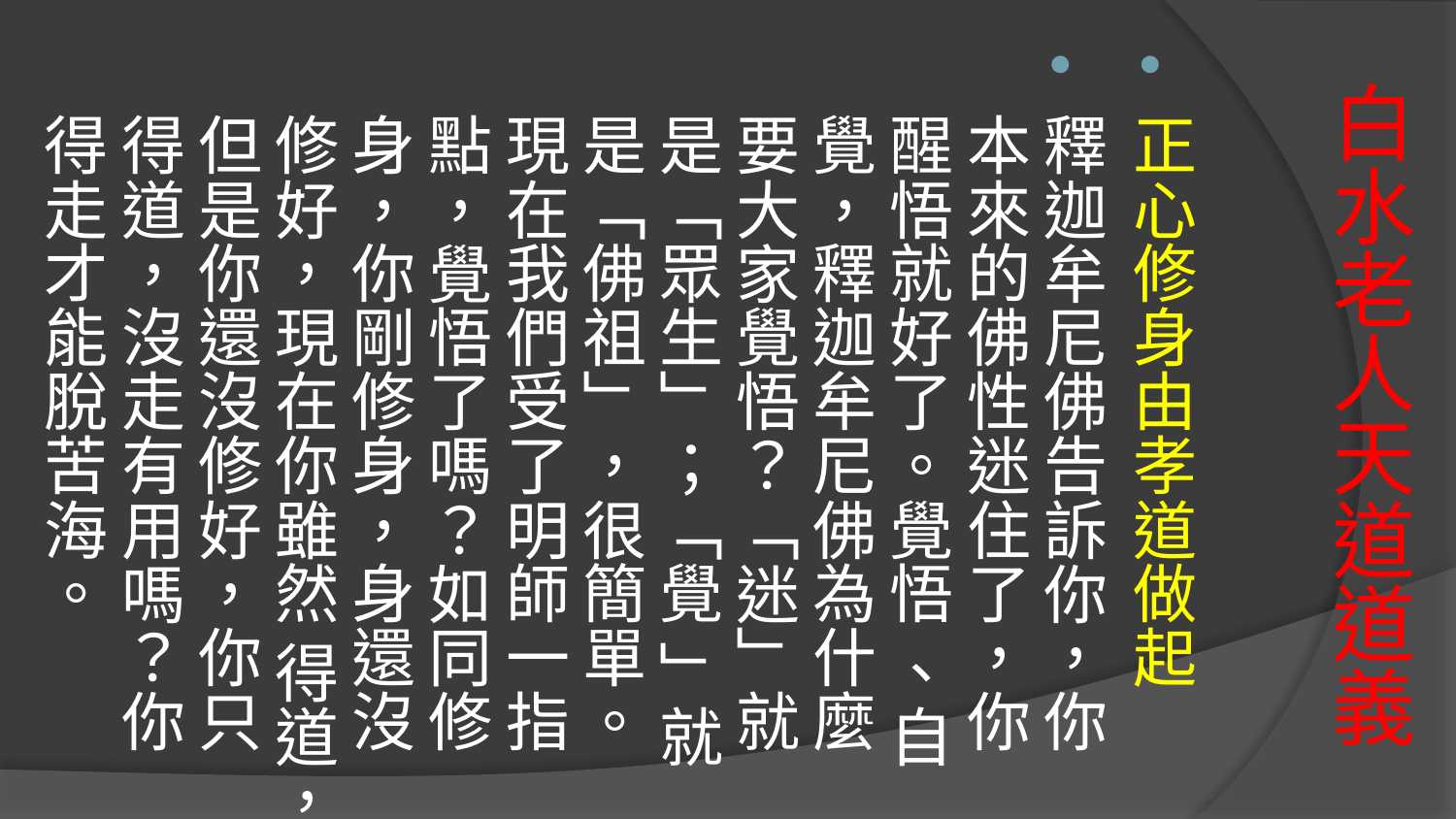

正心修身由孝道做起
釋迦牟尼佛告訴你，你本來的佛性迷住了，你醒悟就好了。覺悟 、自覺，釋迦牟尼佛為什麼要大家覺悟？「迷」就是「眾生」；「覺 」就是「佛祖」，很簡單。現在我們受了明師一指點，覺悟了嗎？如同修身，你剛修身，身還沒修好，現在你雖然 得道，但是你還沒修好，你只得道，沒走有用嗎？你得走才能脫苦海。
# 白水老人天道道義